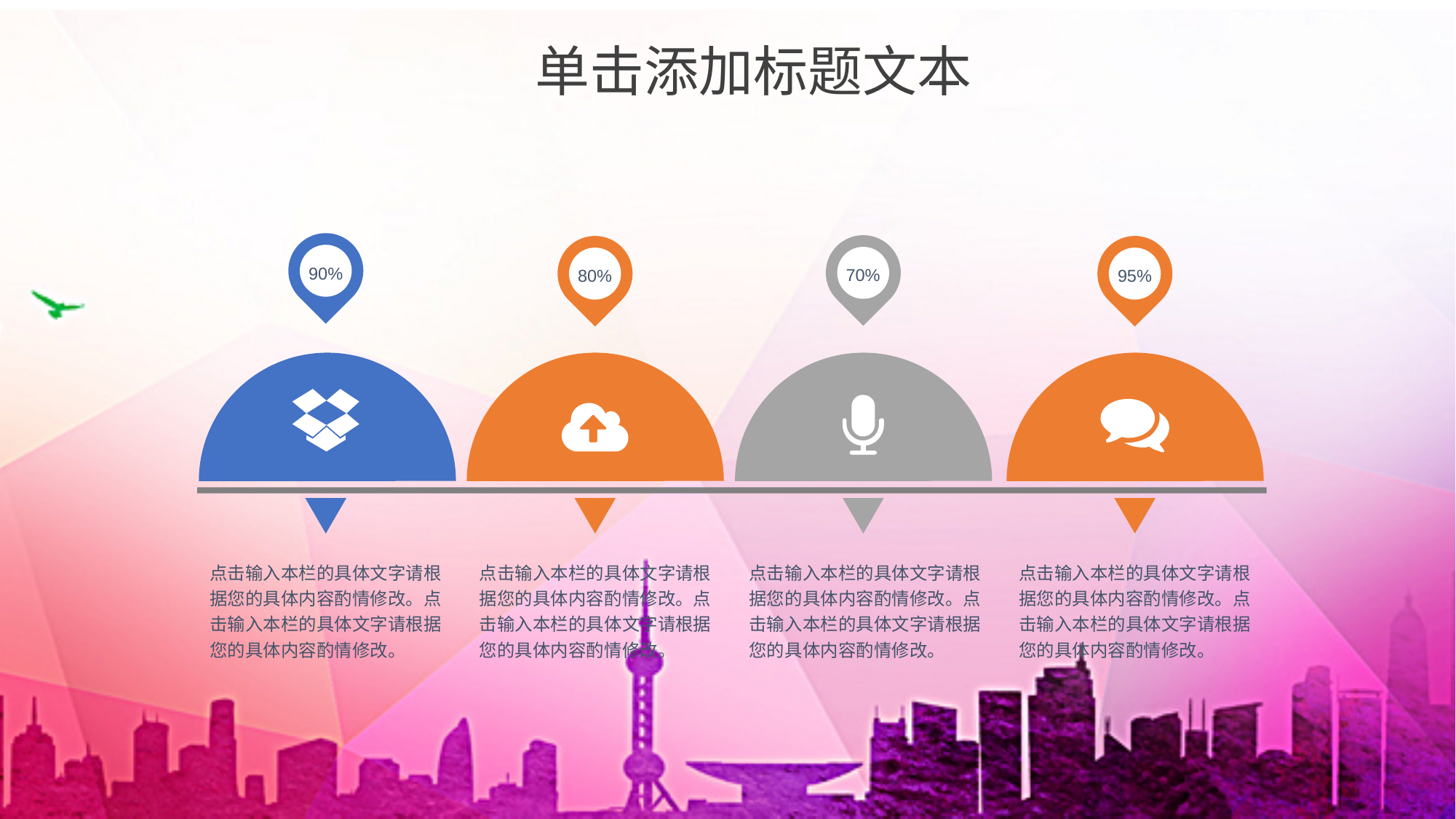

单击添加标题文本

90%

70%

80%

95%

点击输入本栏的具体文字请根据您的具体内容酌情修改。点击输入本栏的具体文字请根据您的具体内容酌情修改。
点击输入本栏的具体文字请根据您的具体内容酌情修改。点击输入本栏的具体文字请根据您的具体内容酌情修改。
点击输入本栏的具体文字请根据您的具体内容酌情修改。点击输入本栏的具体文字请根据您的具体内容酌情修改。
点击输入本栏的具体文字请根据您的具体内容酌情修改。点击输入本栏的具体文字请根据您的具体内容酌情修改。